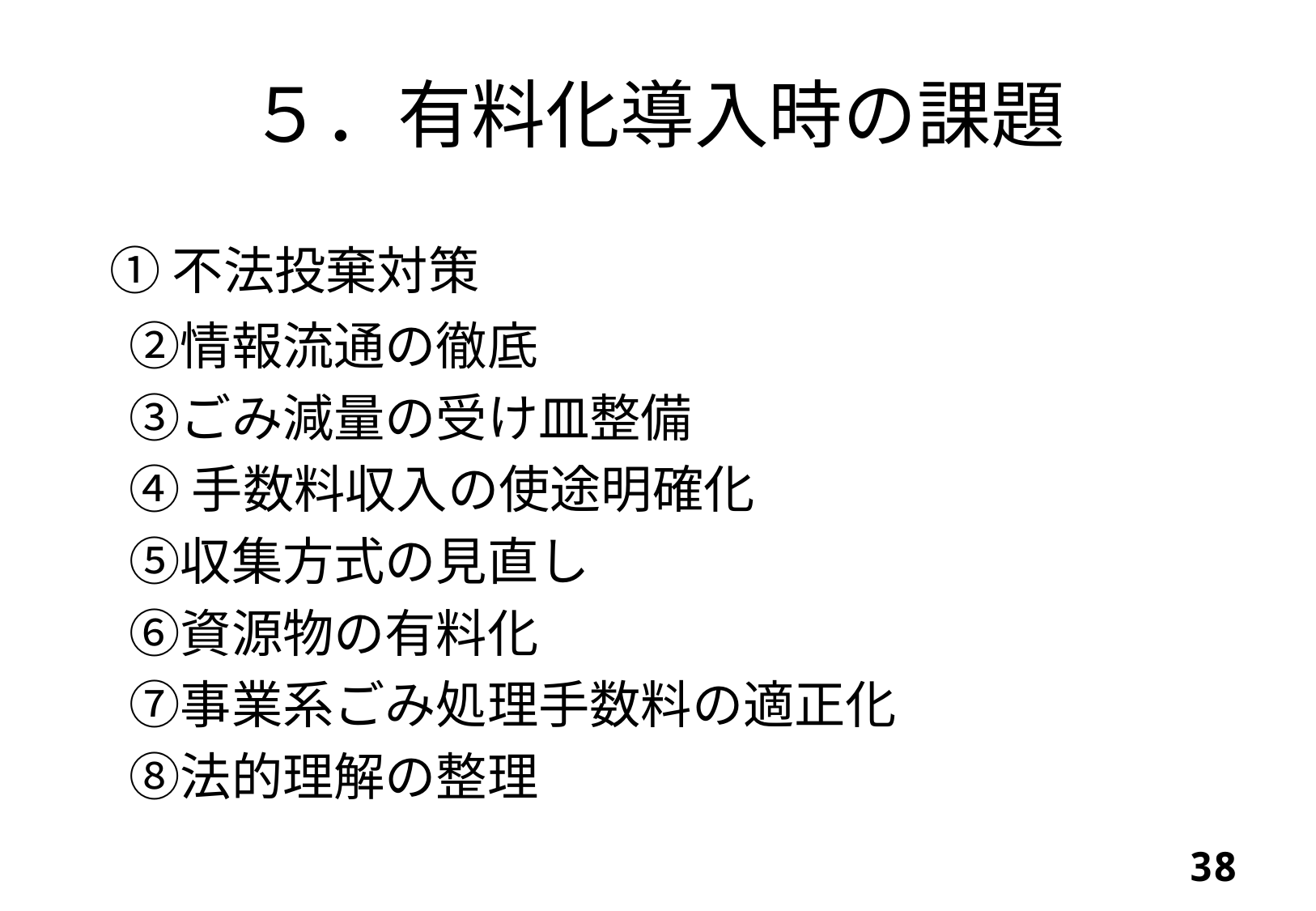

# ５．有料化導入時の課題
  ①不法投棄対策
　②情報流通の徹底
　③ごみ減量の受け皿整備
　④ 手数料収入の使途明確化
　⑤収集方式の見直し
　⑥資源物の有料化
　⑦事業系ごみ処理手数料の適正化
　⑧法的理解の整理
38